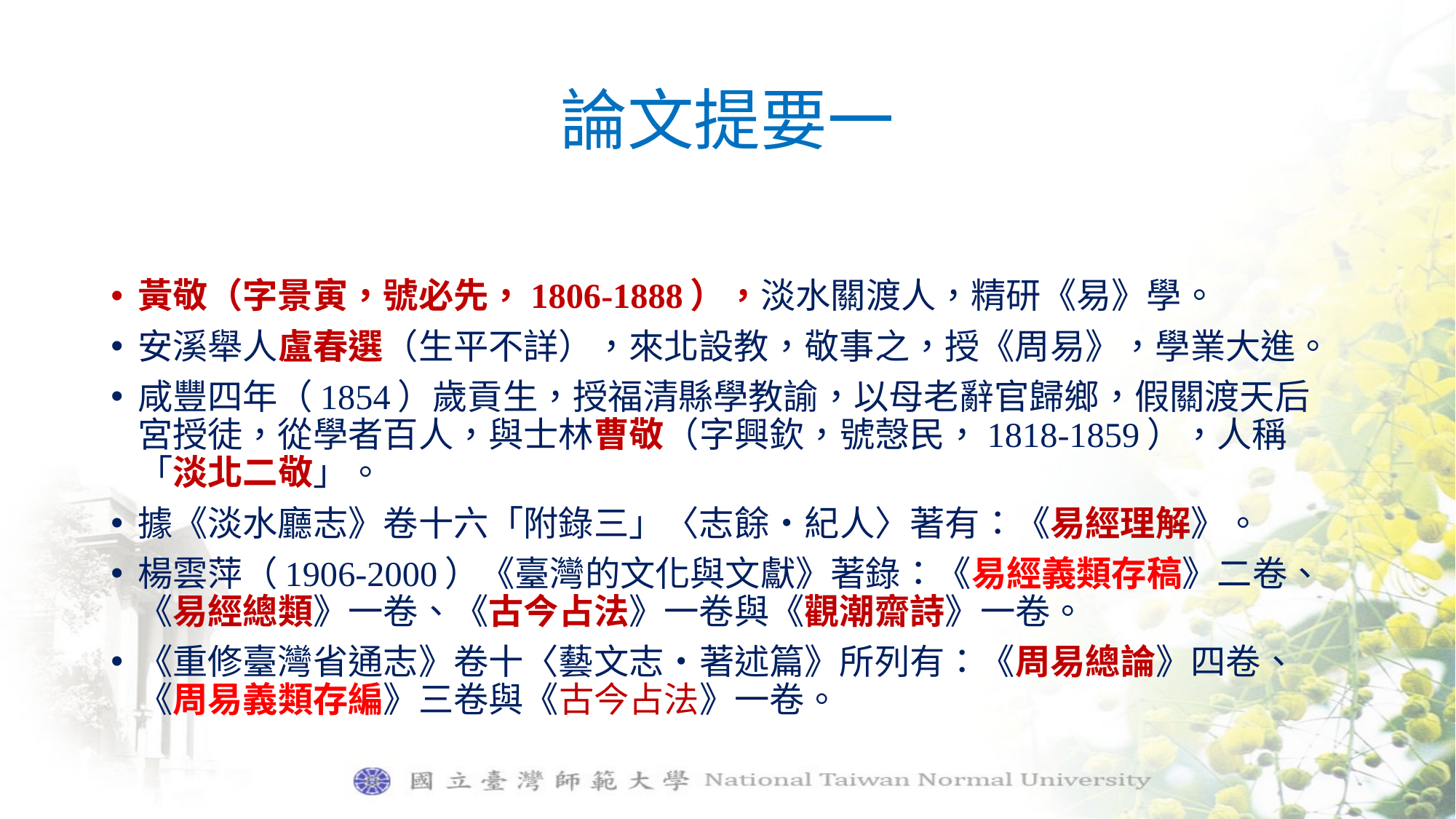

# 論文提要一

黃敬（字景寅，號必先，1806-1888），淡水關渡人，精研《易》學。
安溪舉人盧春選（生平不詳），來北設教，敬事之，授《周易》，學業大進。
咸豐四年（1854）歲貢生，授福清縣學教諭，以母老辭官歸鄉，假關渡天后宮授徒，從學者百人，與士林曹敬（字興欽，號愨民，1818-1859），人稱「淡北二敬」。
據《淡水廳志》卷十六「附錄三」〈志餘‧紀人〉著有：《易經理解》。
楊雲萍（1906-2000）《臺灣的文化與文獻》著錄：《易經義類存稿》二卷、《易經總類》一卷、《古今占法》一卷與《觀潮齋詩》一卷。
《重修臺灣省通志》卷十〈藝文志‧著述篇》所列有：《周易總論》四卷、《周易義類存編》三卷與《古今占法》一卷。